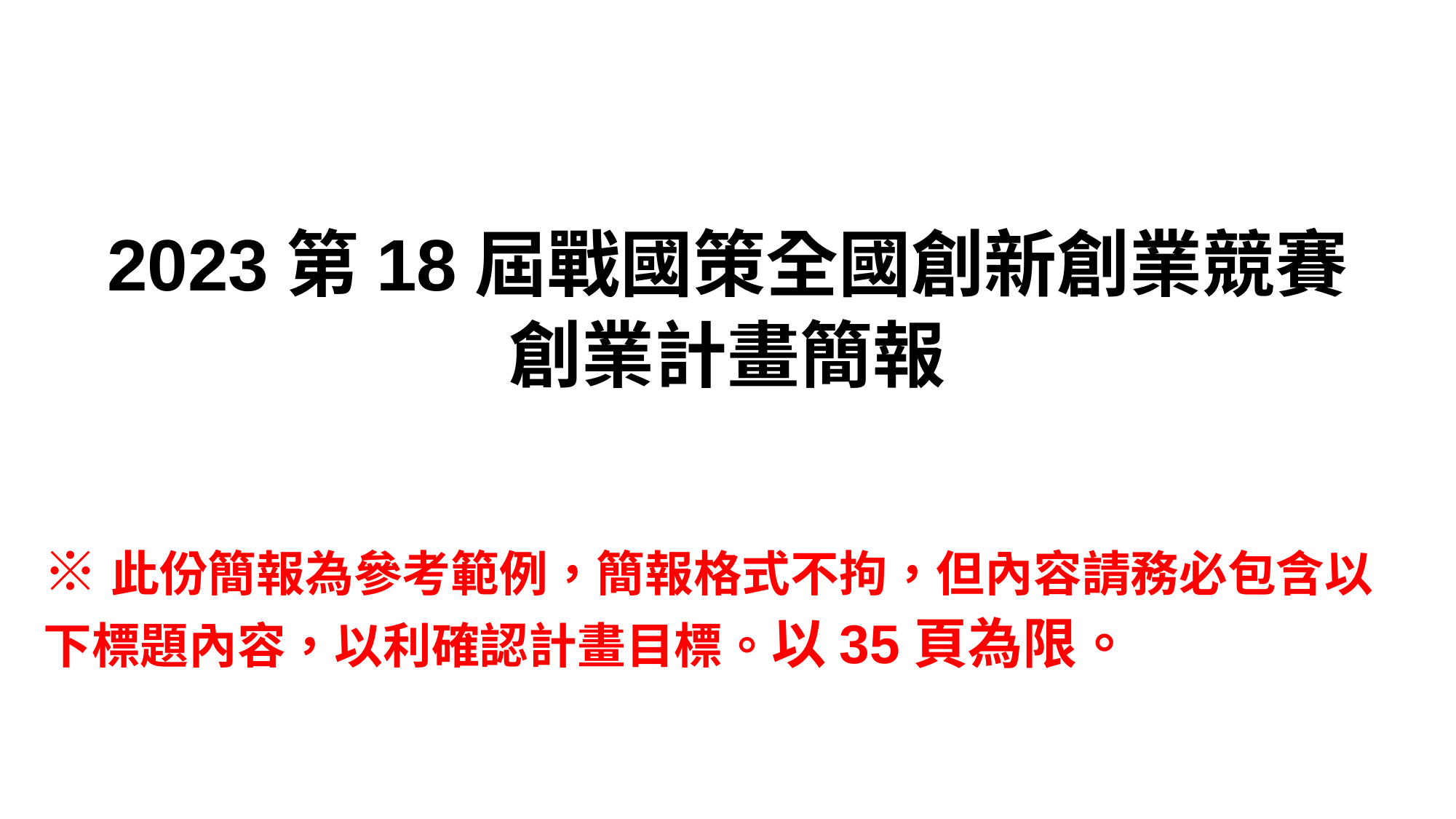

2023第18屆戰國策全國創新創業競賽
創業計畫簡報
※此份簡報為參考範例，簡報格式不拘，但內容請務必包含以下標題內容，以利確認計畫目標。以35頁為限。